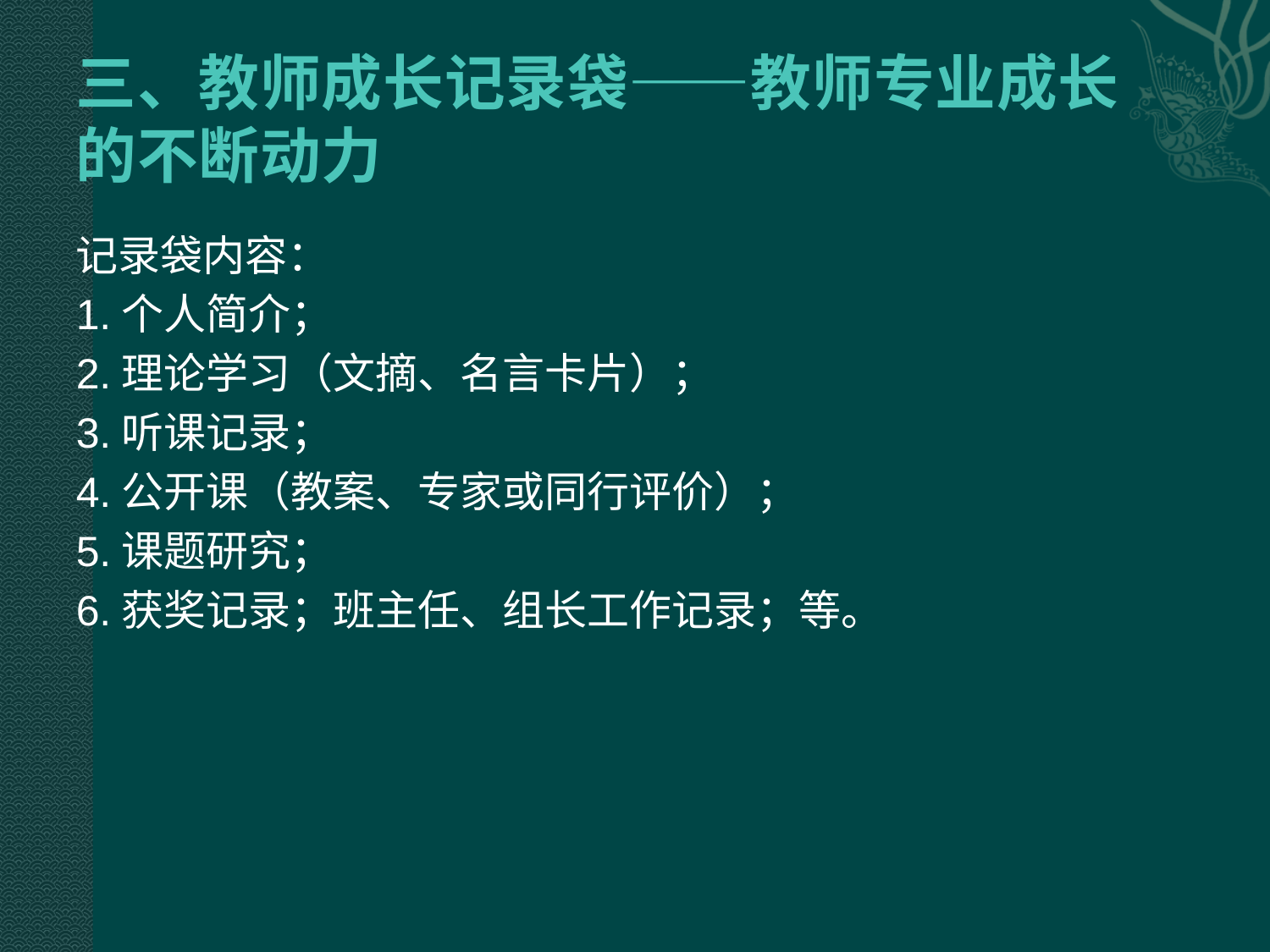

# 三、教师成长记录袋——教师专业成长的不断动力
记录袋内容：
1.个人简介；
2.理论学习（文摘、名言卡片）；
3.听课记录；
4.公开课（教案、专家或同行评价）；
5.课题研究；
6.获奖记录；班主任、组长工作记录；等。